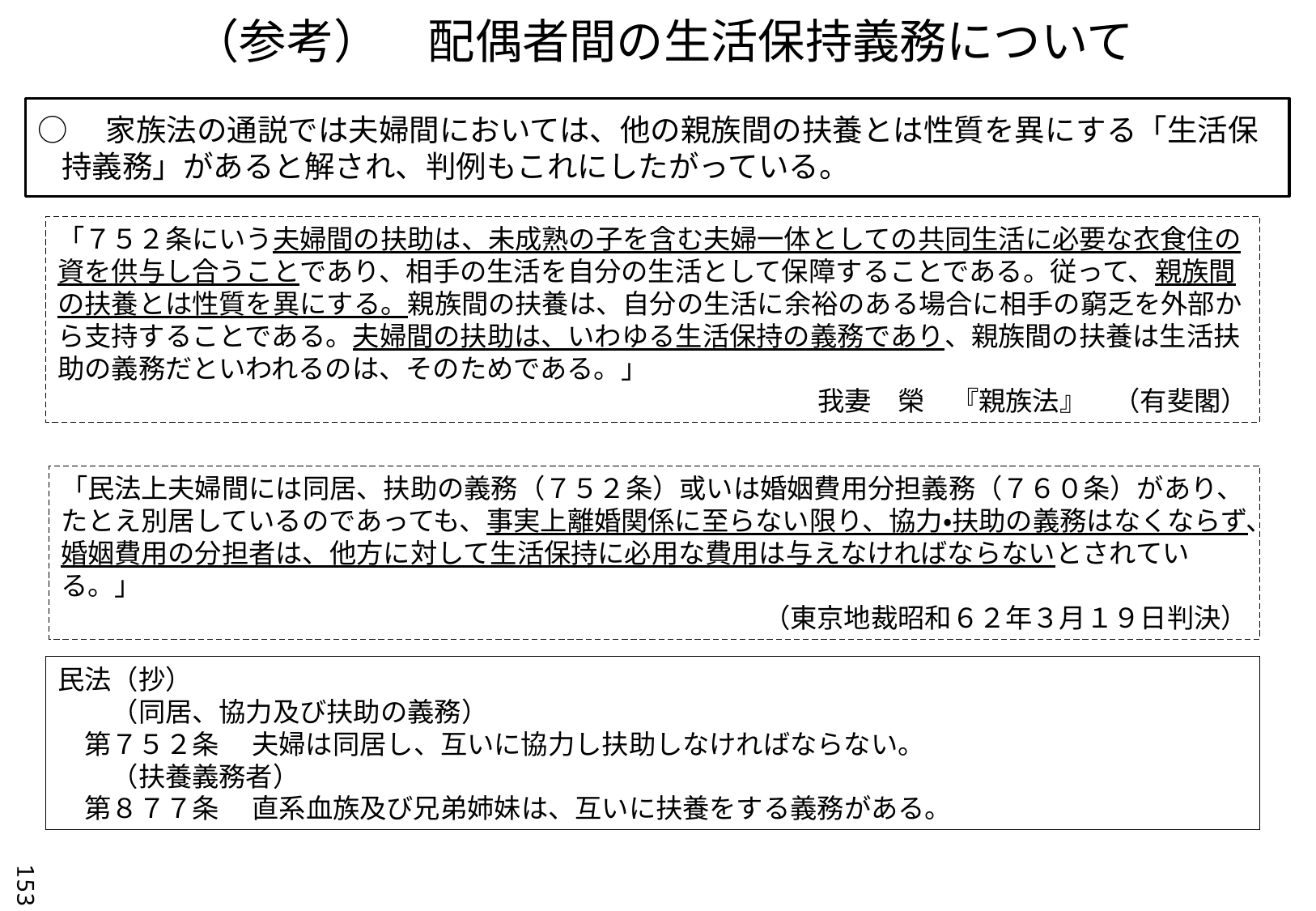

# （参考）　配偶者間の生活保持義務について
○　家族法の通説では夫婦間においては、他の親族間の扶養とは性質を異にする「生活保持義務」があると解され、判例もこれにしたがっている。
「７５２条にいう夫婦間の扶助は、未成熟の子を含む夫婦一体としての共同生活に必要な衣食住の資を供与し合うことであり、相手の生活を自分の生活として保障することである。従って、親族間の扶養とは性質を異にする。親族間の扶養は、自分の生活に余裕のある場合に相手の窮乏を外部から支持することである。夫婦間の扶助は、いわゆる生活保持の義務であり、親族間の扶養は生活扶助の義務だといわれるのは、そのためである。」
我妻　榮　『親族法』　（有斐閣）
「民法上夫婦間には同居、扶助の義務（７５２条）或いは婚姻費用分担義務（７６０条）があり、たとえ別居しているのであっても、事実上離婚関係に至らない限り、協力・扶助の義務はなくならず、婚姻費用の分担者は、他方に対して生活保持に必用な費用は与えなければならないとされている。」
（東京地裁昭和６２年３月１９日判決）
民法（抄）
　　（同居、協力及び扶助の義務）
　第７５２条 　夫婦は同居し、互いに協力し扶助しなければならない。
　　（扶養義務者）
　第８７７条 　直系血族及び兄弟姉妹は、互いに扶養をする義務がある。
153